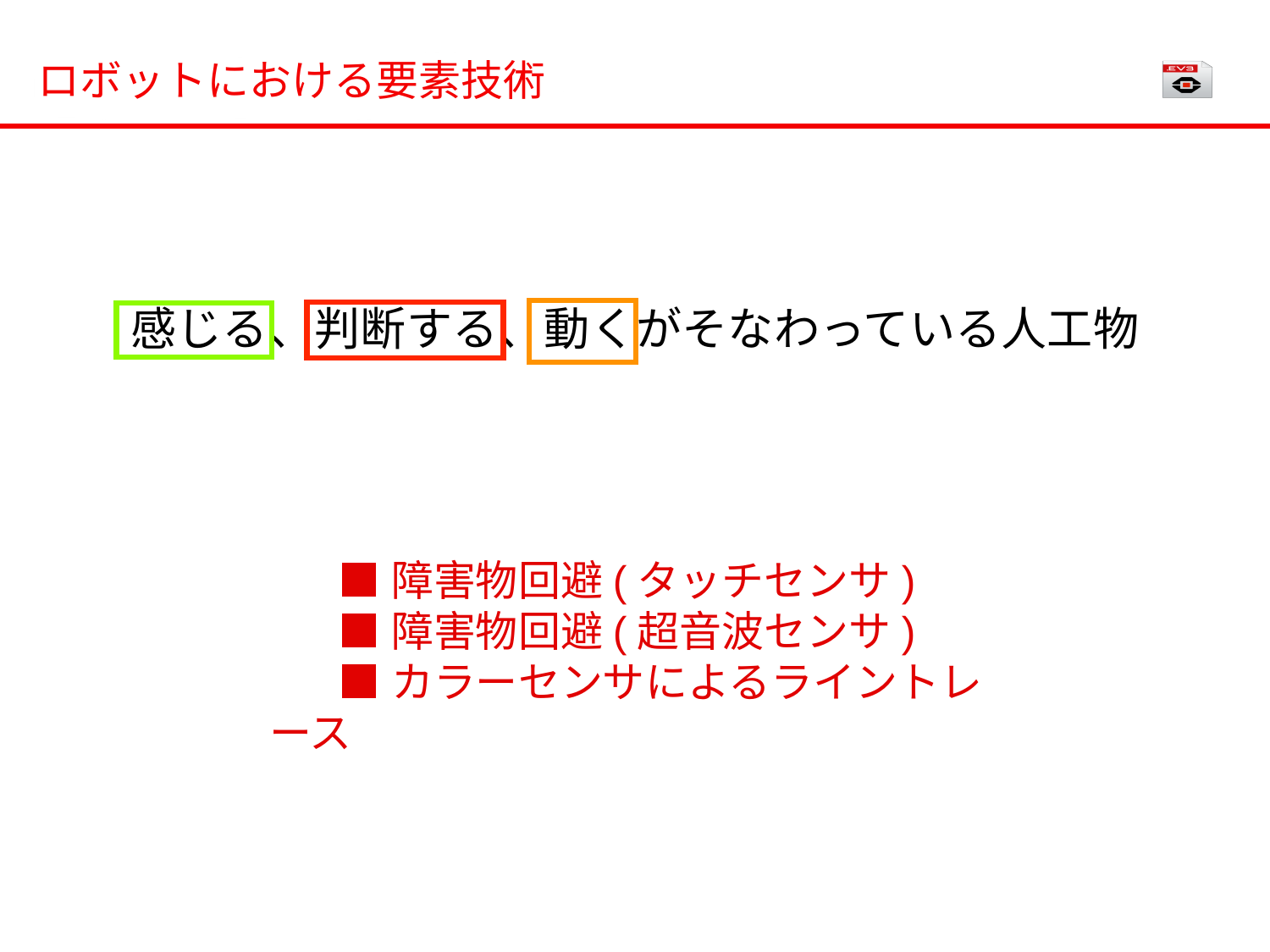

# ロボットにおける要素技術
感じる、判断する、動くがそなわっている人工物

■障害物回避(タッチセンサ)
■障害物回避(超音波センサ)
■カラーセンサによるライントレース
10